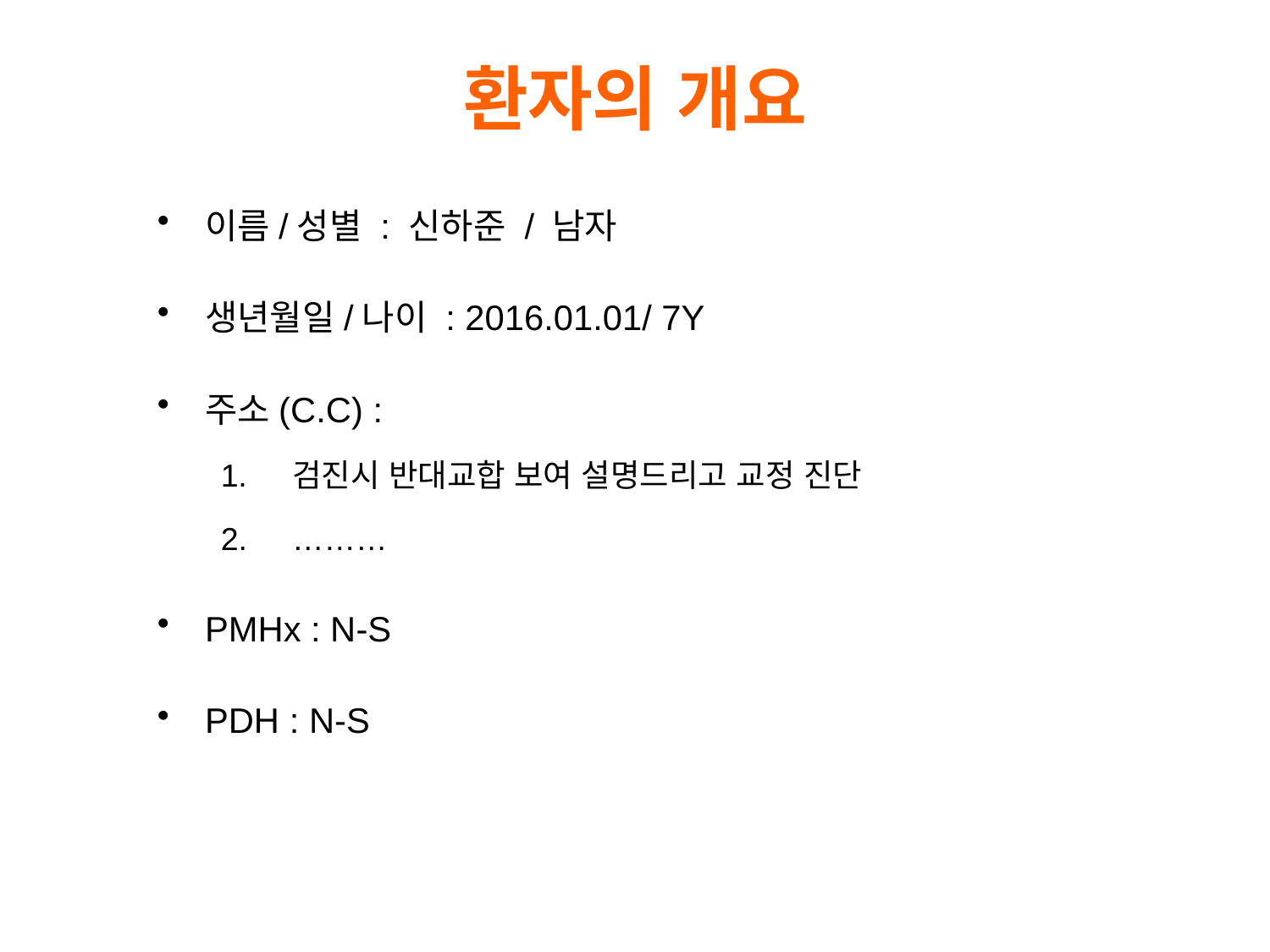

환자의 개요
이름/성별 : 신하준 / 남자

생년월일/나이 : 2016.01.01/ 7Y

주소(C.C) :
검진시 반대교합 보여 설명드리고 교정 진단
………

PMHx : N-S

PDH : N-S